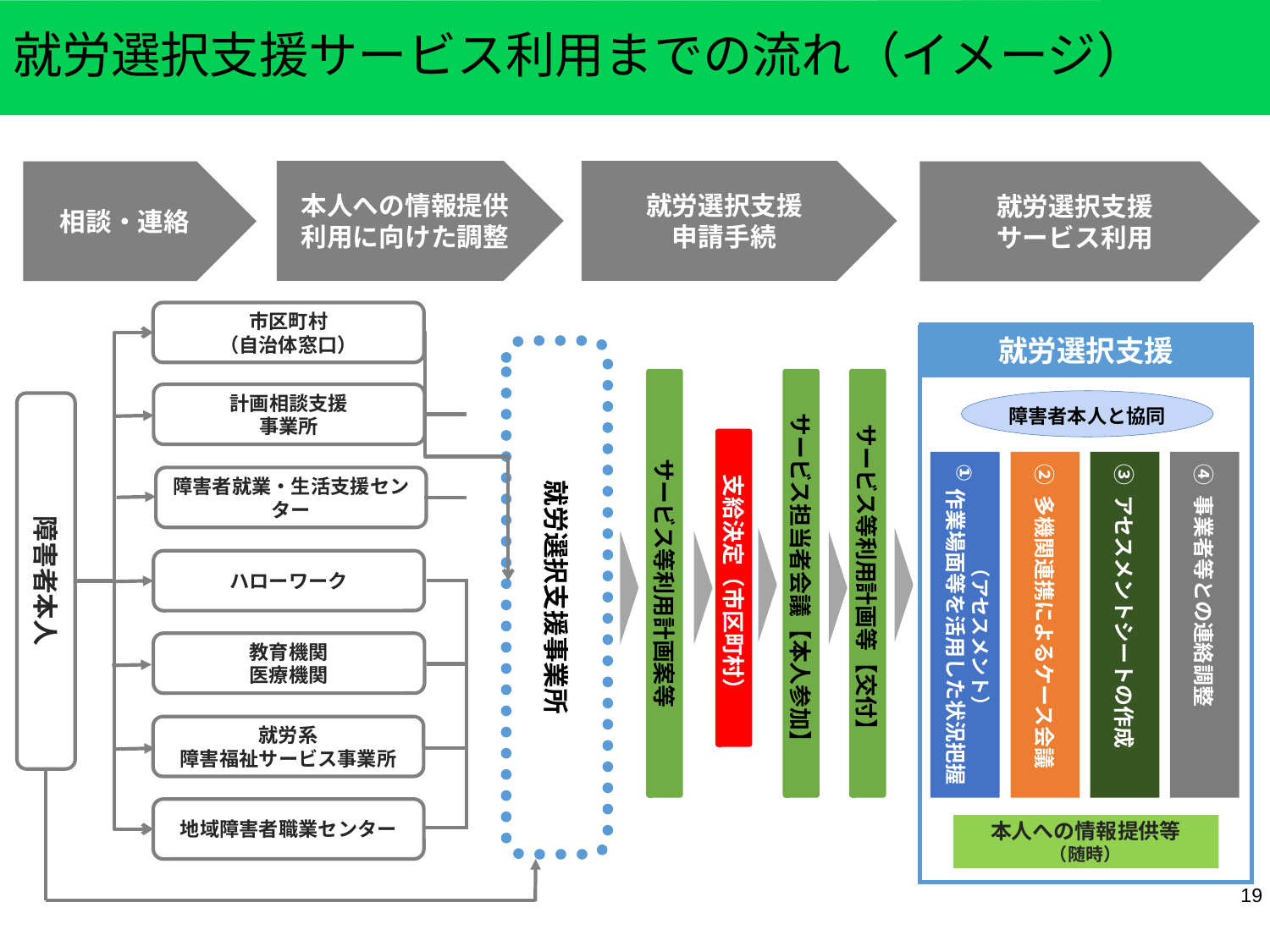

# 就労選択支援サービス利用までの流れ（イメージ）
本人への情報提供
利用に向けた調整
就労選択支援
申請手続
相談・連絡
就労選択支援
サービス利用
市区町村
（自治体窓口）
就労選択支援

就労選択支援事業所
サービス等利用計画案等
サービス担当者会議【本人参加】
サービス等利用計画等【交付】
計画相談支援
事業所
障害者本人と協同
障害者本人
支給決定（市区町村）
①
② 多機関連携によるケース会議
③ アセスメントシートの作成
④ 事業者等との連絡調整
障害者就業・生活支援センター
（アセスメント）
作業場面等を活用した状況把握
ハローワーク

教育機関
医療機関
就労系
障害福祉サービス事業所
地域障害者職業センター
本人への情報提供等
（随時）
19